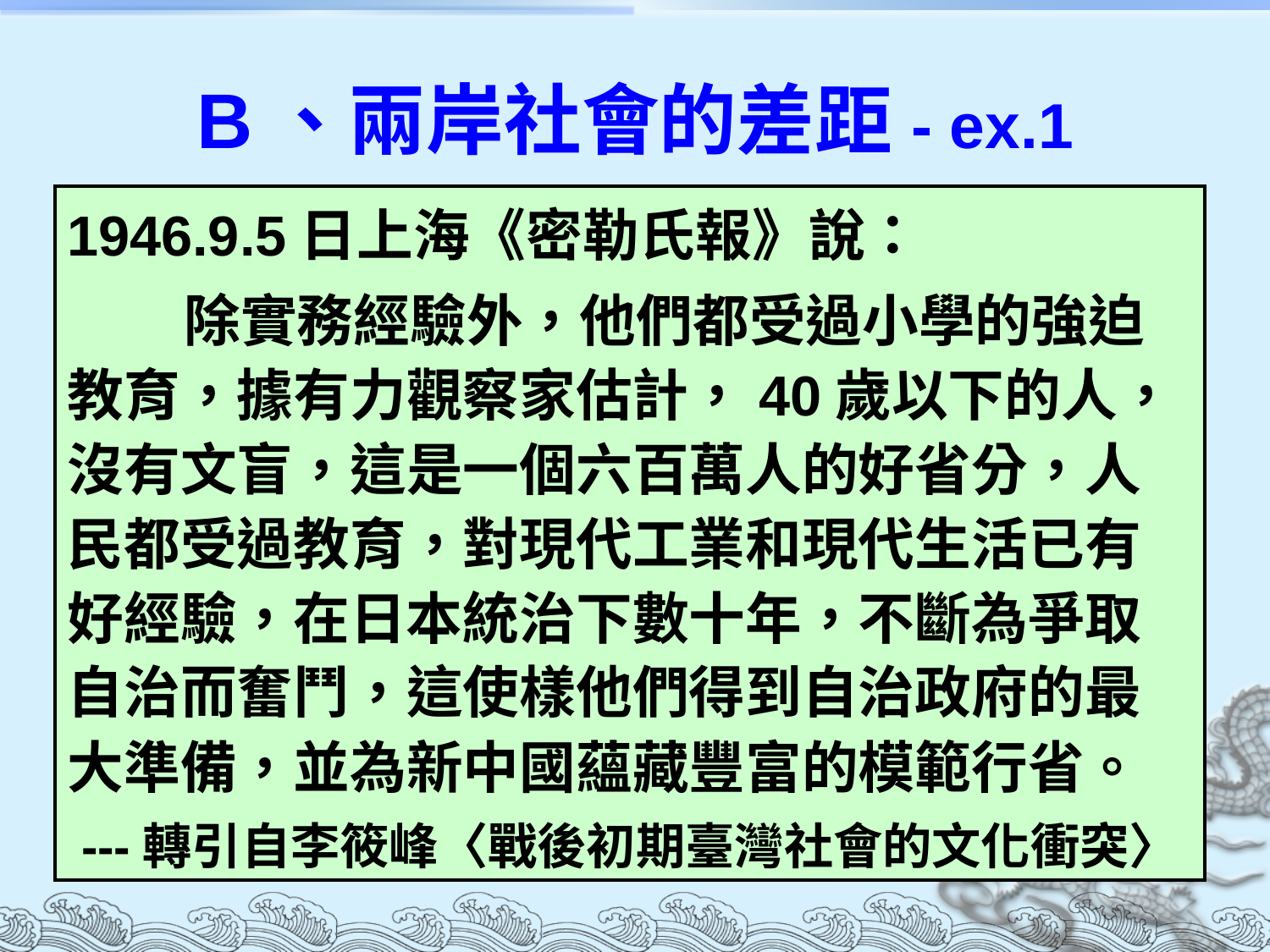

# B、兩岸社會的差距- ex.1
1946.9.5日上海《密勒氏報》說：
        除實務經驗外，他們都受過小學的強迫教育，據有力觀察家估計，40歲以下的人，沒有文盲，這是一個六百萬人的好省分，人民都受過教育，對現代工業和現代生活已有好經驗，在日本統治下數十年，不斷為爭取自治而奮鬥，這使樣他們得到自治政府的最大準備，並為新中國蘊藏豐富的模範行省。
---轉引自李筱峰〈戰後初期臺灣社會的文化衝突〉